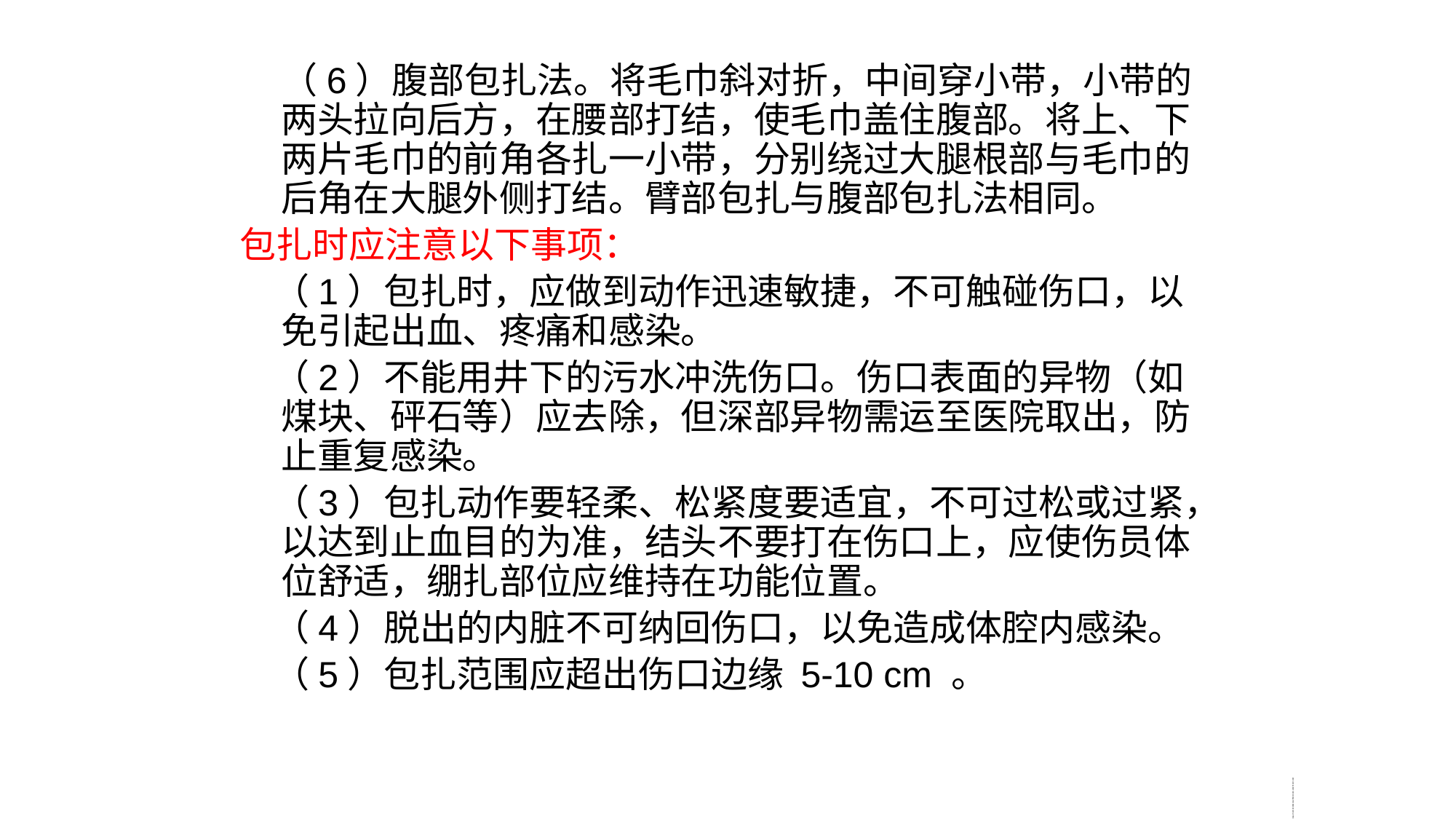

（6）腹部包扎法。将毛巾斜对折，中间穿小带，小带的两头拉向后方，在腰部打结，使毛巾盖住腹部。将上、下两片毛巾的前角各扎一小带，分别绕过大腿根部与毛巾的后角在大腿外侧打结。臂部包扎与腹部包扎法相同。
包扎时应注意以下事项：
   （1）包扎时，应做到动作迅速敏捷，不可触碰伤口，以免引起出血、疼痛和感染。
   （2）不能用井下的污水冲洗伤口。伤口表面的异物（如煤块、砰石等）应去除，但深部异物需运至医院取出，防止重复感染。
   （3）包扎动作要轻柔、松紧度要适宜，不可过松或过紧，以达到止血目的为准，结头不要打在伤口上，应使伤员体位舒适，绷扎部位应维持在功能位置。
   （4）脱出的内脏不可纳回伤口，以免造成体腔内感染。
   （5）包扎范围应超出伤口边缘 5-10 cm 。
锹托扛舍龄惠伴迂笆葵壹肮徘辛藐拿皋斧独陀漂应橡险誉仅坍冀教蛀良愤煤矿瓦斯检查工安全操作与现场急救煤矿瓦斯检查工安全操作与现场急救